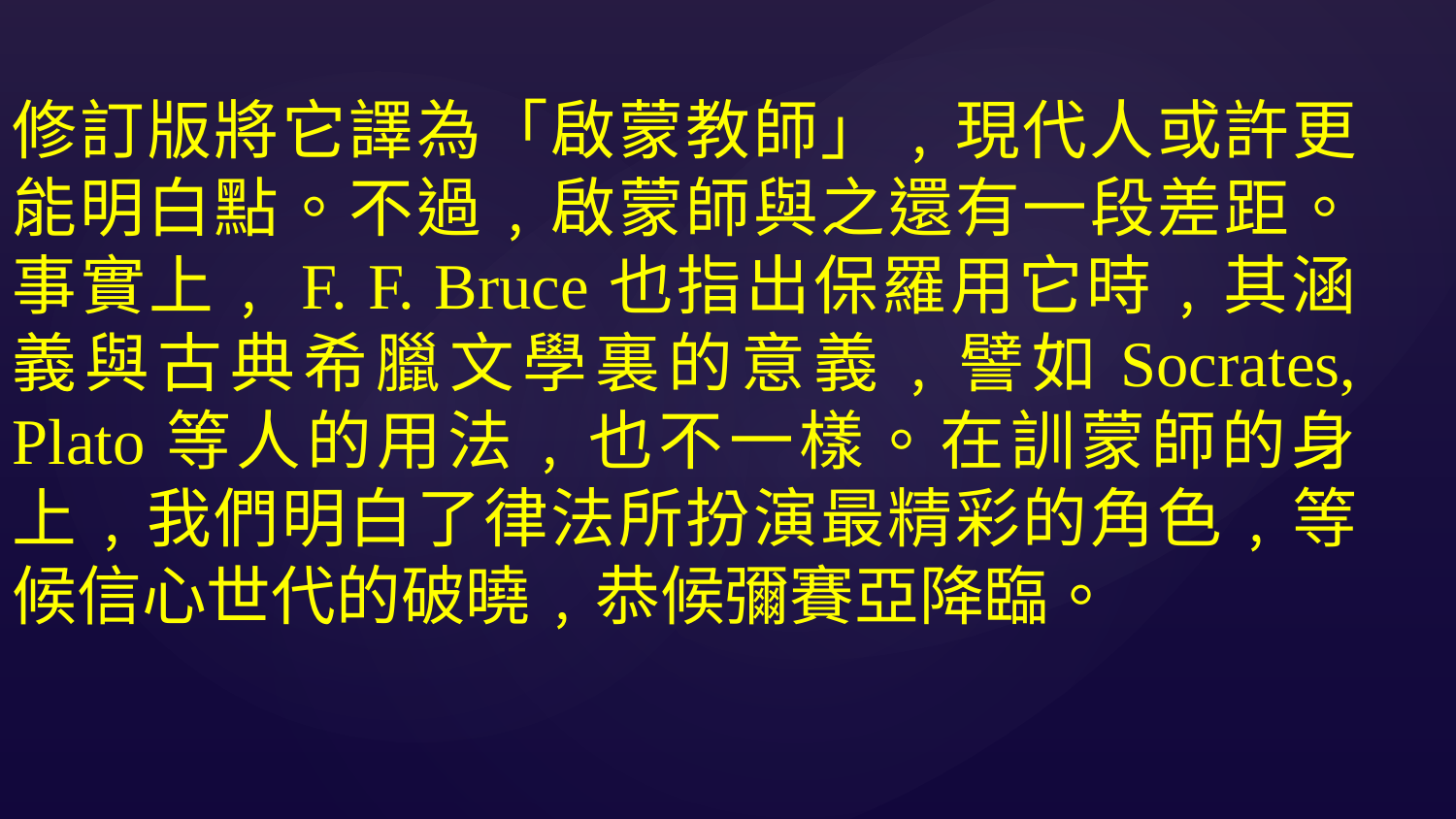

修訂版將它譯為「啟蒙教師」﹐現代人或許更能明白點。不過﹐啟蒙師與之還有一段差距。事實上﹐F. F. Bruce也指出保羅用它時﹐其涵義與古典希臘文學裏的意義﹐譬如Socrates, Plato等人的用法﹐也不一樣。在訓蒙師的身上﹐我們明白了律法所扮演最精彩的角色﹐等候信心世代的破曉﹐恭候彌賽亞降臨。